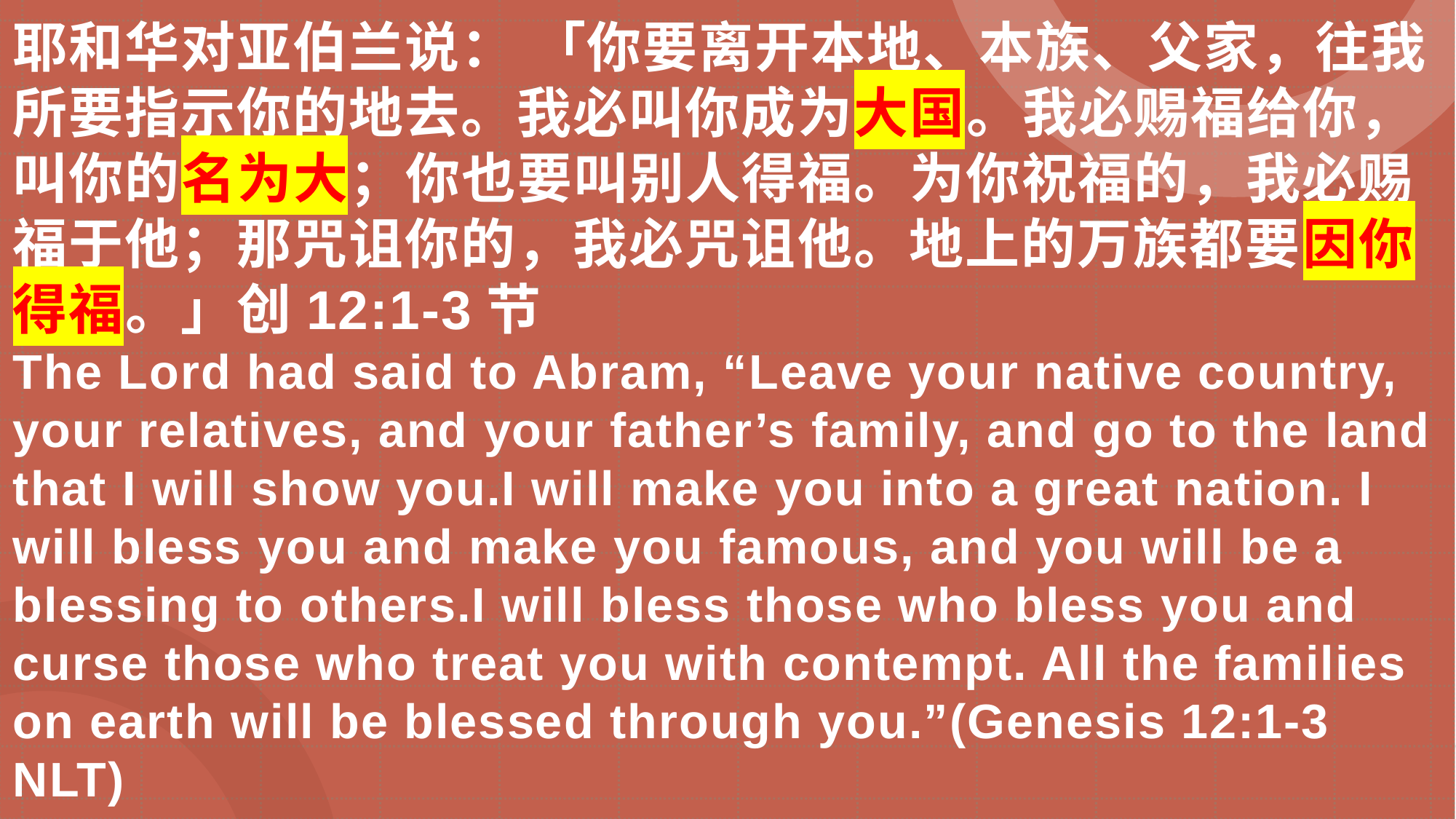

耶和华对亚伯兰说： 「你要离开本地、本族、父家，往我所要指示你的地去。我必叫你成为大国。我必赐福给你，叫你的名为大；你也要叫别人得福。为你祝福的，我必赐福于他；那咒诅你的，我必咒诅他。地上的万族都要因你得福。」创12:1-3节
The Lord had said to Abram, “Leave your native country, your relatives, and your father’s family, and go to the land that I will show you.I will make you into a great nation. I will bless you and make you famous, and you will be a blessing to others.I will bless those who bless you and curse those who treat you with contempt. All the families on earth will be blessed through you.”(Genesis 12:1-3 NLT)